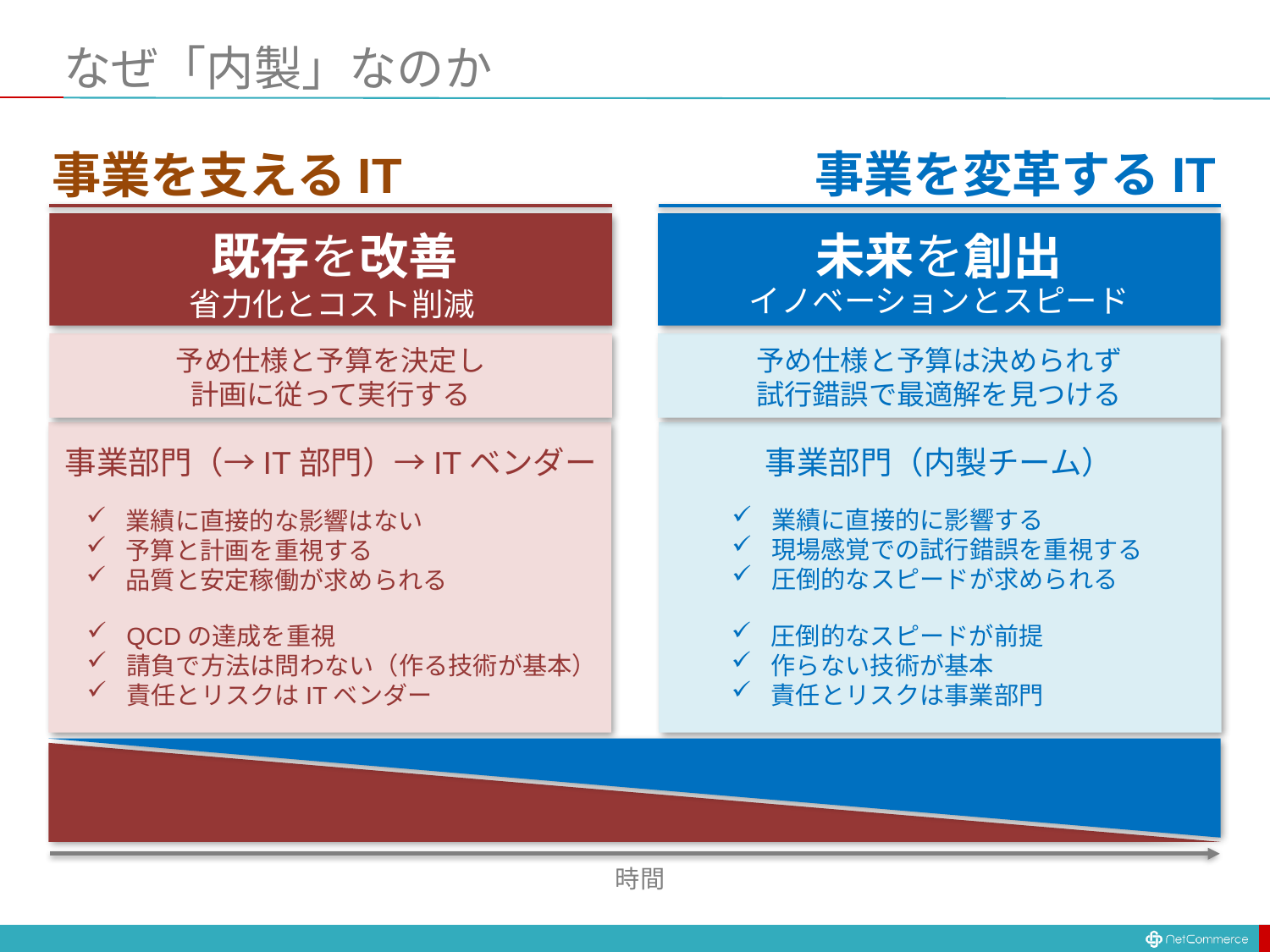

# なぜ「内製」なのか
事業を変革するIT
事業を支えるIT

既存を改善
未来を創出
イノベーションとスピード
省力化とコスト削減

予め仕様と予算を決定し
計画に従って実行する
予め仕様と予算は決められず
試行錯誤で最適解を見つける

事業部門（→IT部門）→ITベンダー
事業部門（内製チーム）
業績に直接的に影響する
現場感覚での試行錯誤を重視する
圧倒的なスピードが求められる
業績に直接的な影響はない
予算と計画を重視する
品質と安定稼働が求められる
QCDの達成を重視
請負で方法は問わない（作る技術が基本）
責任とリスクはITベンダー
圧倒的なスピードが前提
作らない技術が基本
責任とリスクは事業部門

 時間